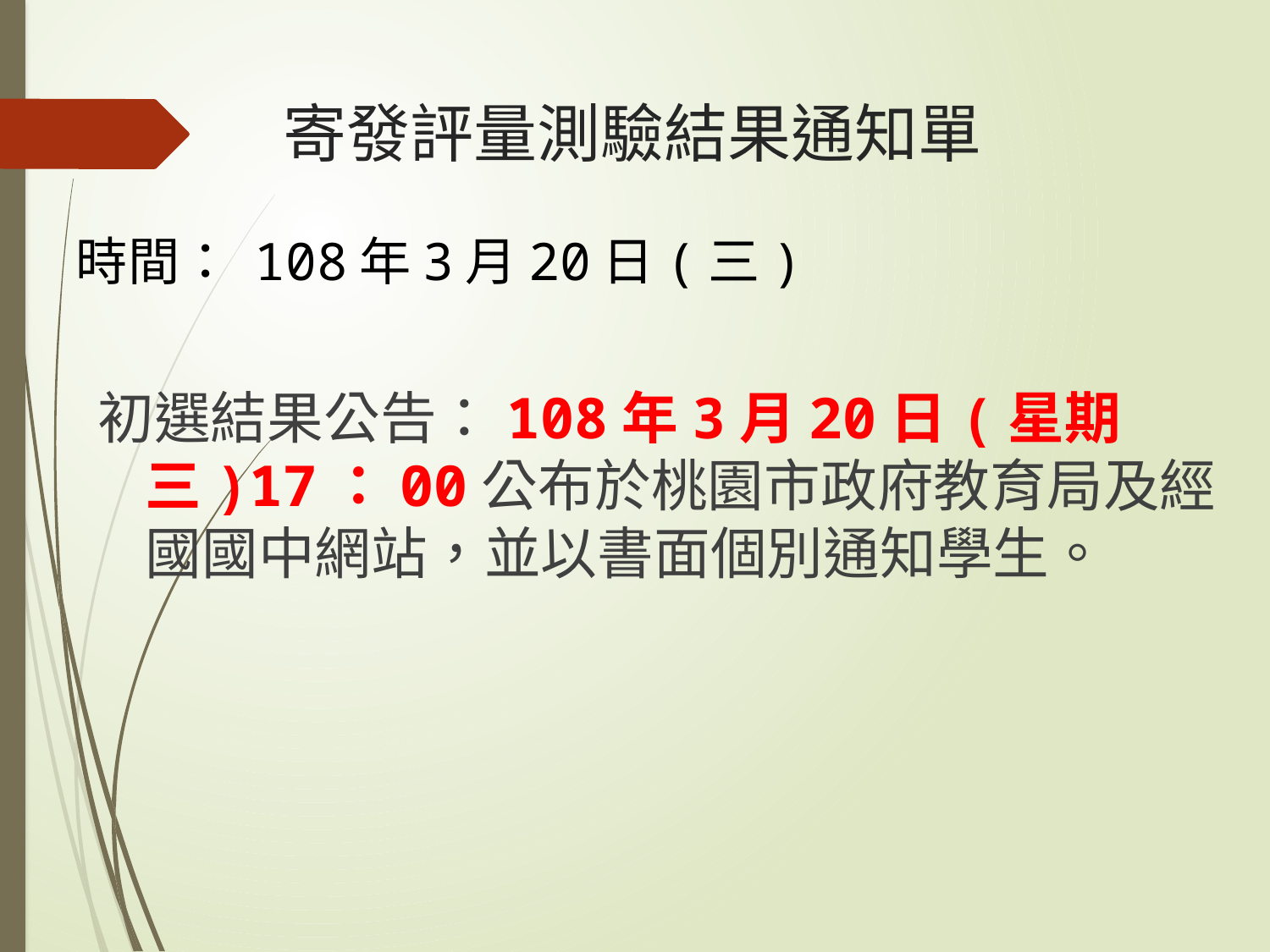

# 寄發評量測驗結果通知單
時間： 108年3月20日(三)

初選結果公告：108年3月20日(星期三)17：00公布於桃園市政府教育局及經國國中網站，並以書面個別通知學生。